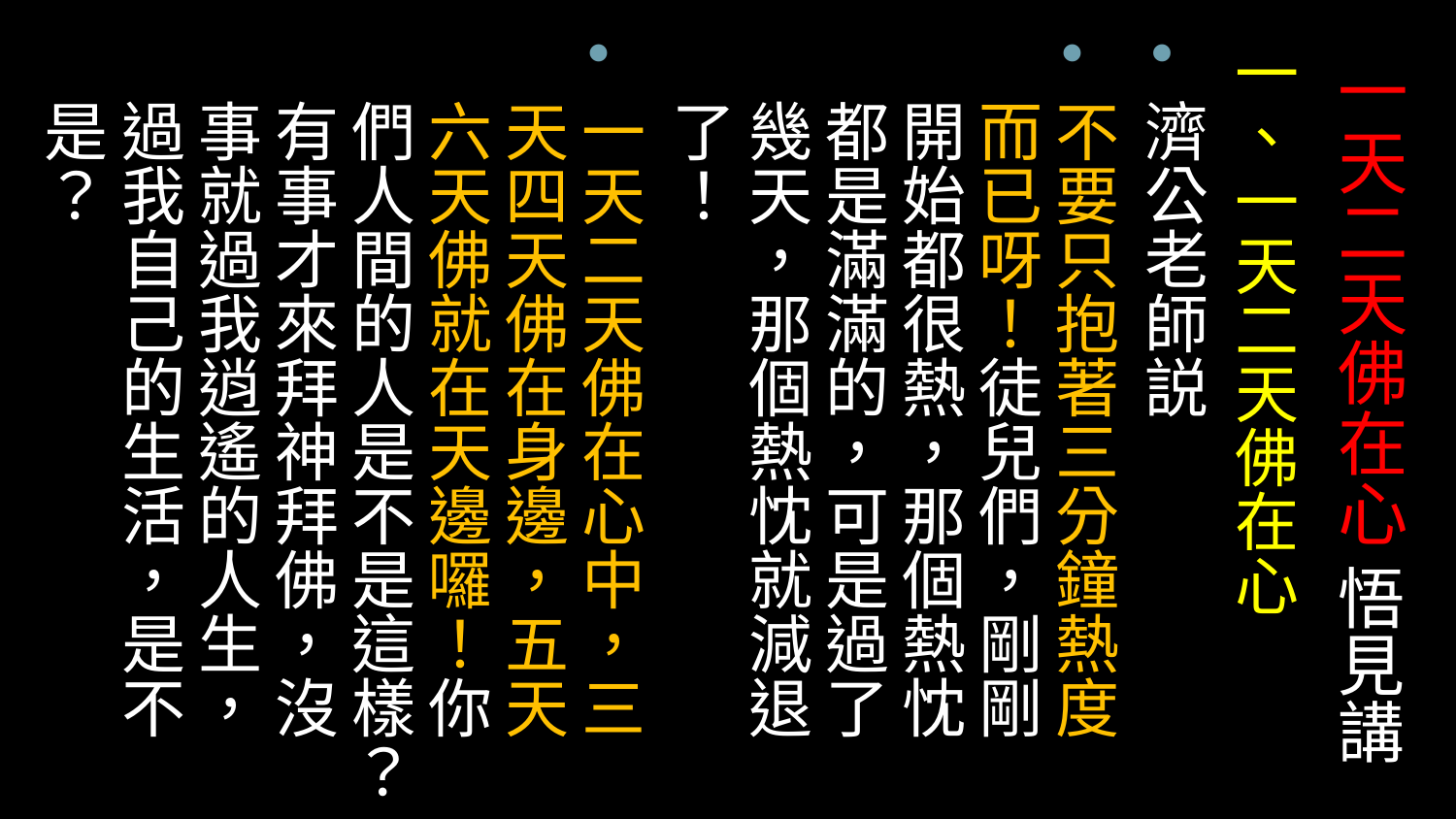

一、一天二天佛在心
濟公老師説
不要只抱著三分鐘熱度而已呀！徒兒們，剛剛開始都很熱，那個熱忱都是滿滿的，可是過了幾天，那個熱忱就減退了！
一天二天佛在心中，三天四天佛在身邊，五天六天佛就在天邊囉！你們人間的人是不是這樣？有事才來拜神拜佛，沒事就過我逍遙的人生，過我自己的生活，是不是？
# 一天二天佛在心 悟見講